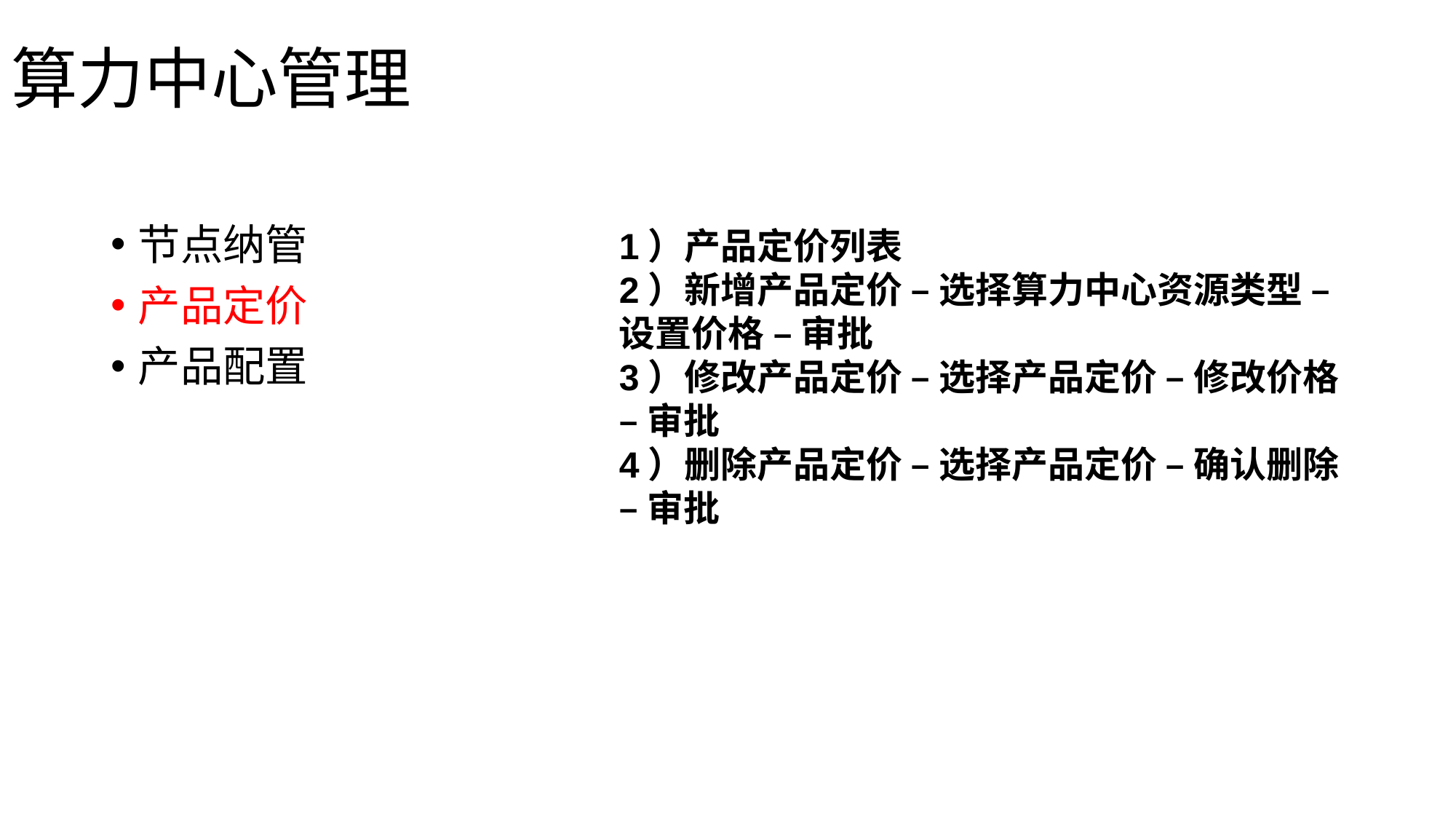

# 算力中心管理
节点纳管
产品定价
产品配置

1）产品定价列表
2）新增产品定价 – 选择算力中心资源类型 – 设置价格 – 审批
3）修改产品定价 – 选择产品定价 – 修改价格 – 审批
4）删除产品定价 – 选择产品定价 – 确认删除 – 审批